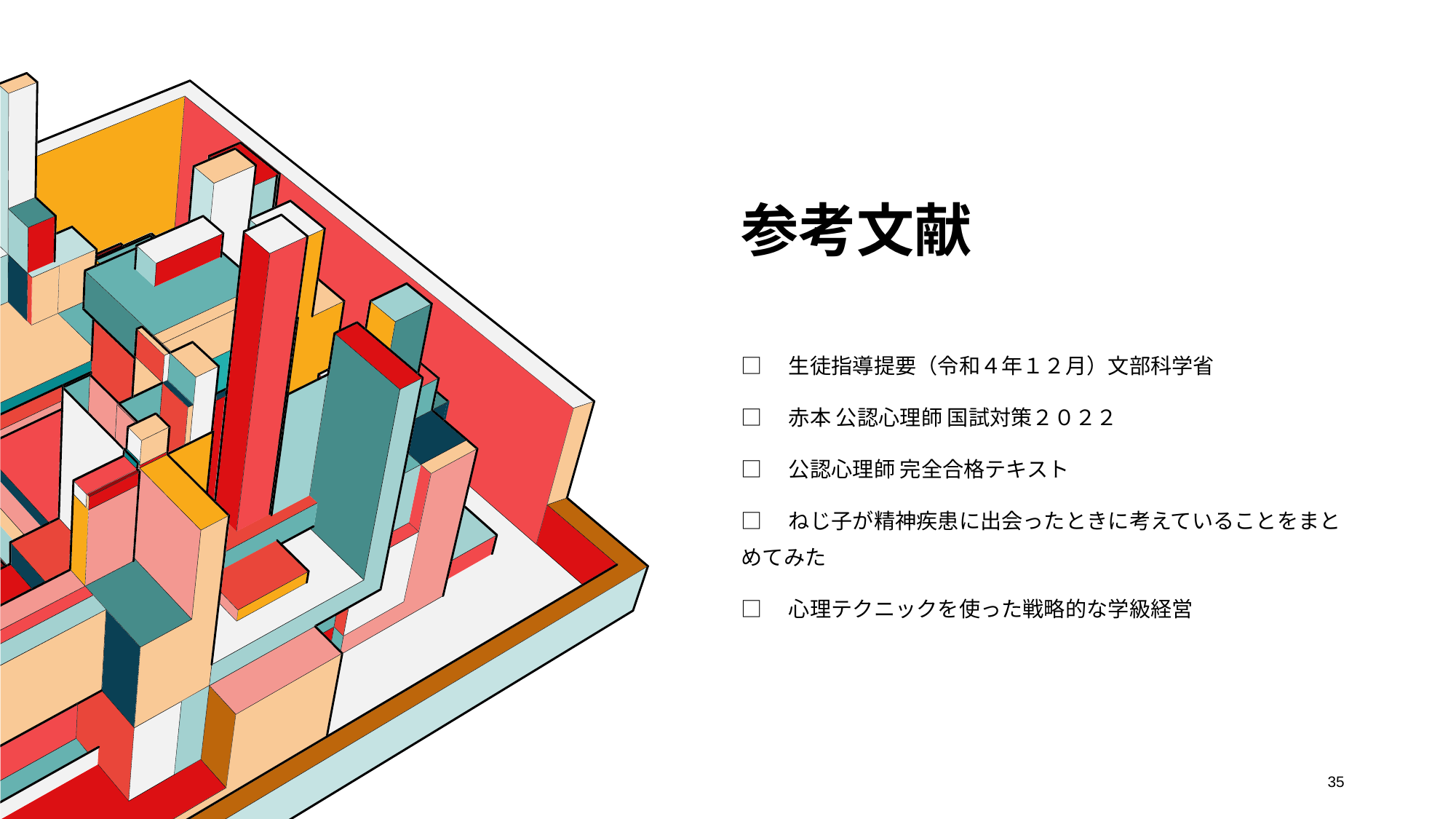

# 参考文献
□　生徒指導提要（令和４年１２月）文部科学省
□　赤本 公認心理師 国試対策２０２２
□　公認心理師 完全合格テキスト
□　ねじ子が精神疾患に出会ったときに考えていることをまとめてみた
□　心理テクニックを使った戦略的な学級経営
35